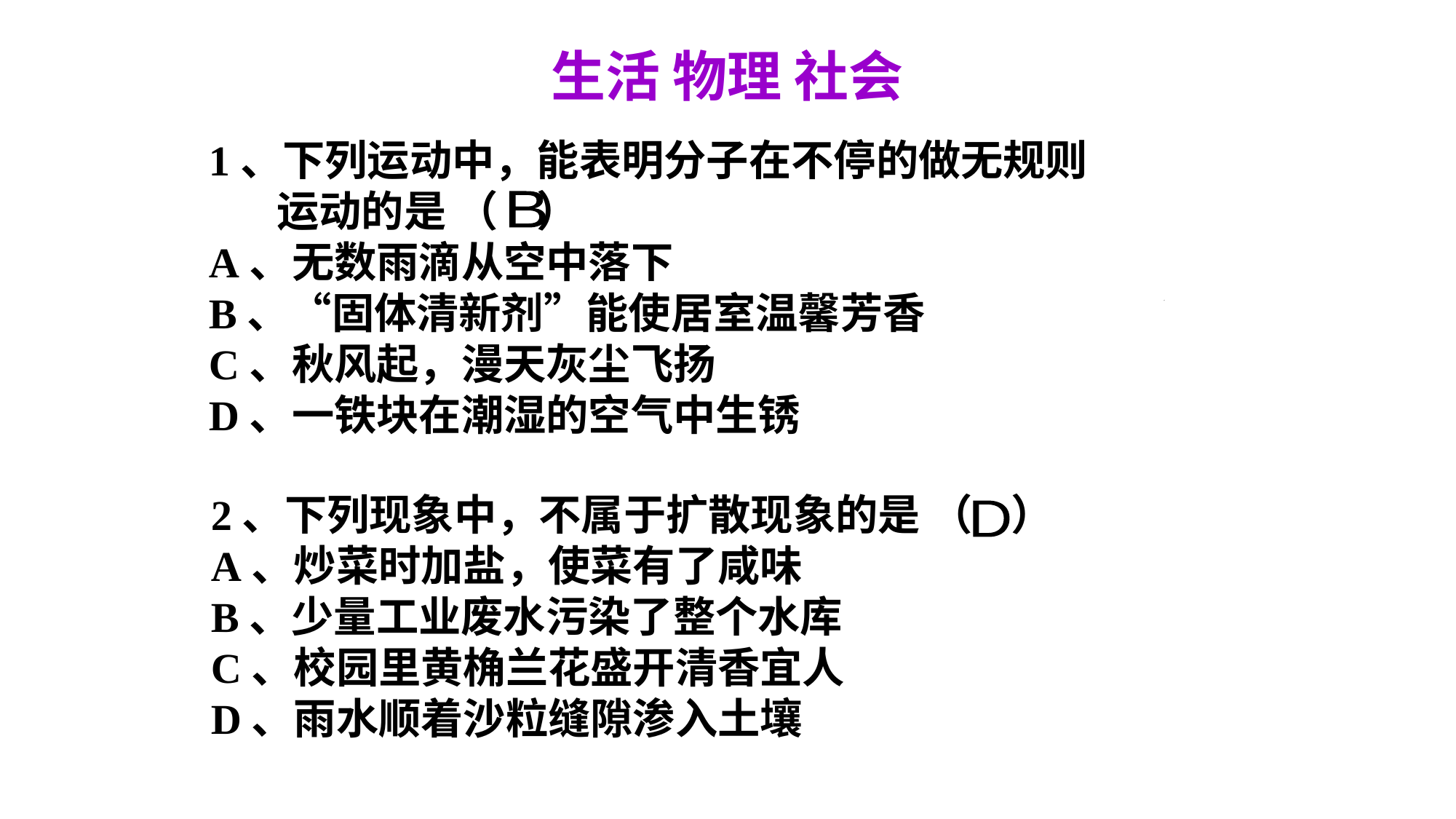

# 生活 物理 社会
1、下列运动中，能表明分子在不停的做无规则
      运动的是 （    ）
A、无数雨滴从空中落下
B、“固体清新剂”能使居室温馨芳香
C、秋风起，漫天灰尘飞扬
D、一铁块在潮湿的空气中生锈
B

2、下列现象中，不属于扩散现象的是 （    ）
A、炒菜时加盐，使菜有了咸味
B、少量工业废水污染了整个水库
C、校园里黄桷兰花盛开清香宜人
D、雨水顺着沙粒缝隙渗入土壤
D